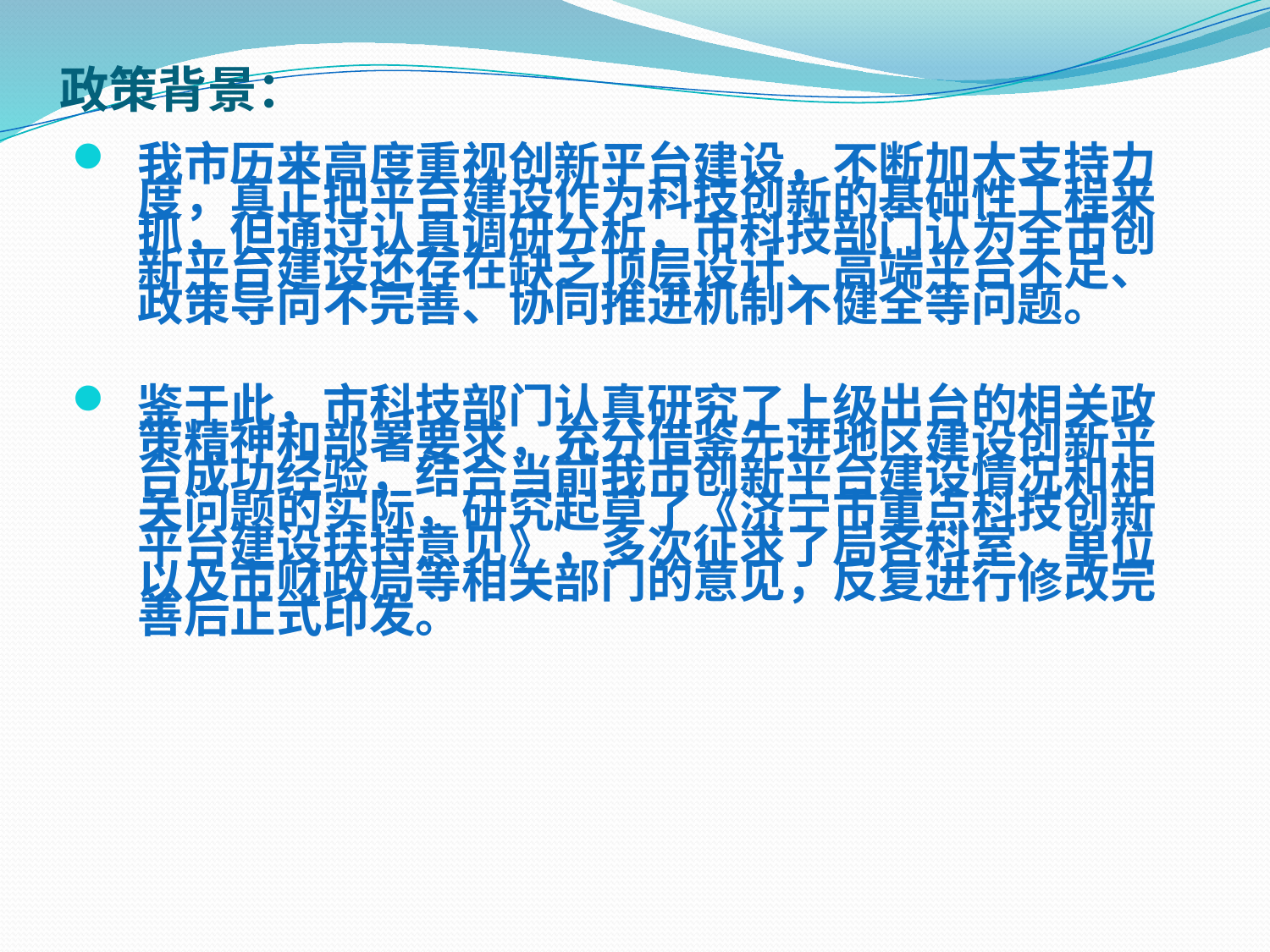

# 政策背景：
我市历来高度重视创新平台建设，不断加大支持力度，真正把平台建设作为科技创新的基础性工程来抓，但通过认真调研分析，市科技部门认为全市创新平台建设还存在缺乏顶层设计、高端平台不足、政策导向不完善、协同推进机制不健全等问题。

鉴于此，市科技部门认真研究了上级出台的相关政策精神和部署要求，充分借鉴先进地区建设创新平台成功经验，结合当前我市创新平台建设情况和相关问题的实际，研究起草了《济宁市重点科技创新平台建设扶持意见》，多次征求了局各科室、单位以及市财政局等相关部门的意见，反复进行修改完善后正式印发。